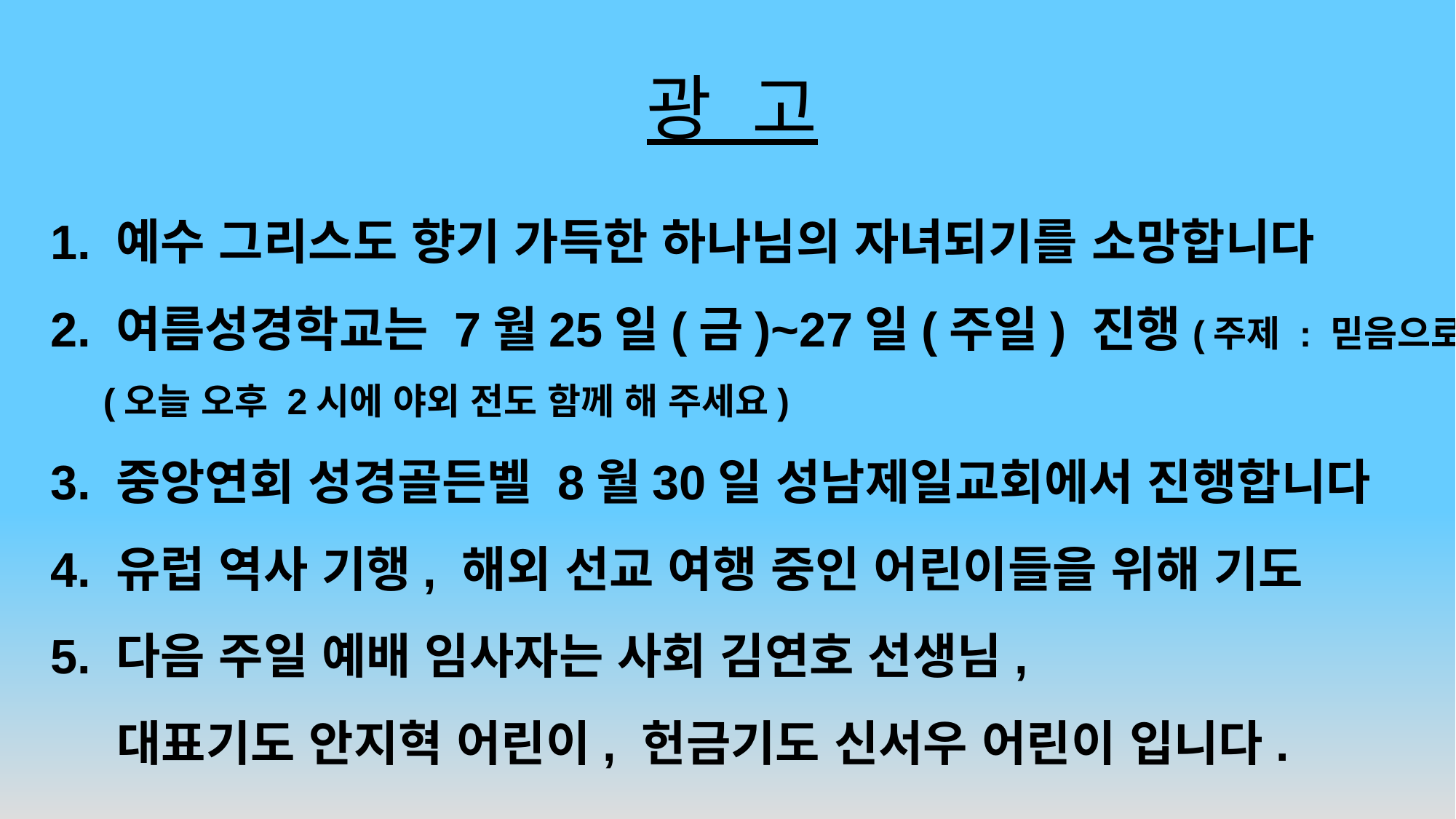

# 광  고
1. 예수 그리스도 향기 가득한 하나님의 자녀되기를 소망합니다
2. 여름성경학교는 7월25일(금)~27일(주일) 진행(주제 : 믿음으로)
(오늘 오후 2시에 야외 전도 함께 해 주세요)
3. 중앙연회 성경골든벨 8월30일 성남제일교회에서 진행합니다
4. 유럽 역사 기행, 해외 선교 여행 중인 어린이들을 위해 기도
5. 다음 주일 예배 임사자는 사회 김연호 선생님,
    대표기도 안지혁 어린이, 헌금기도 신서우 어린이 입니다.